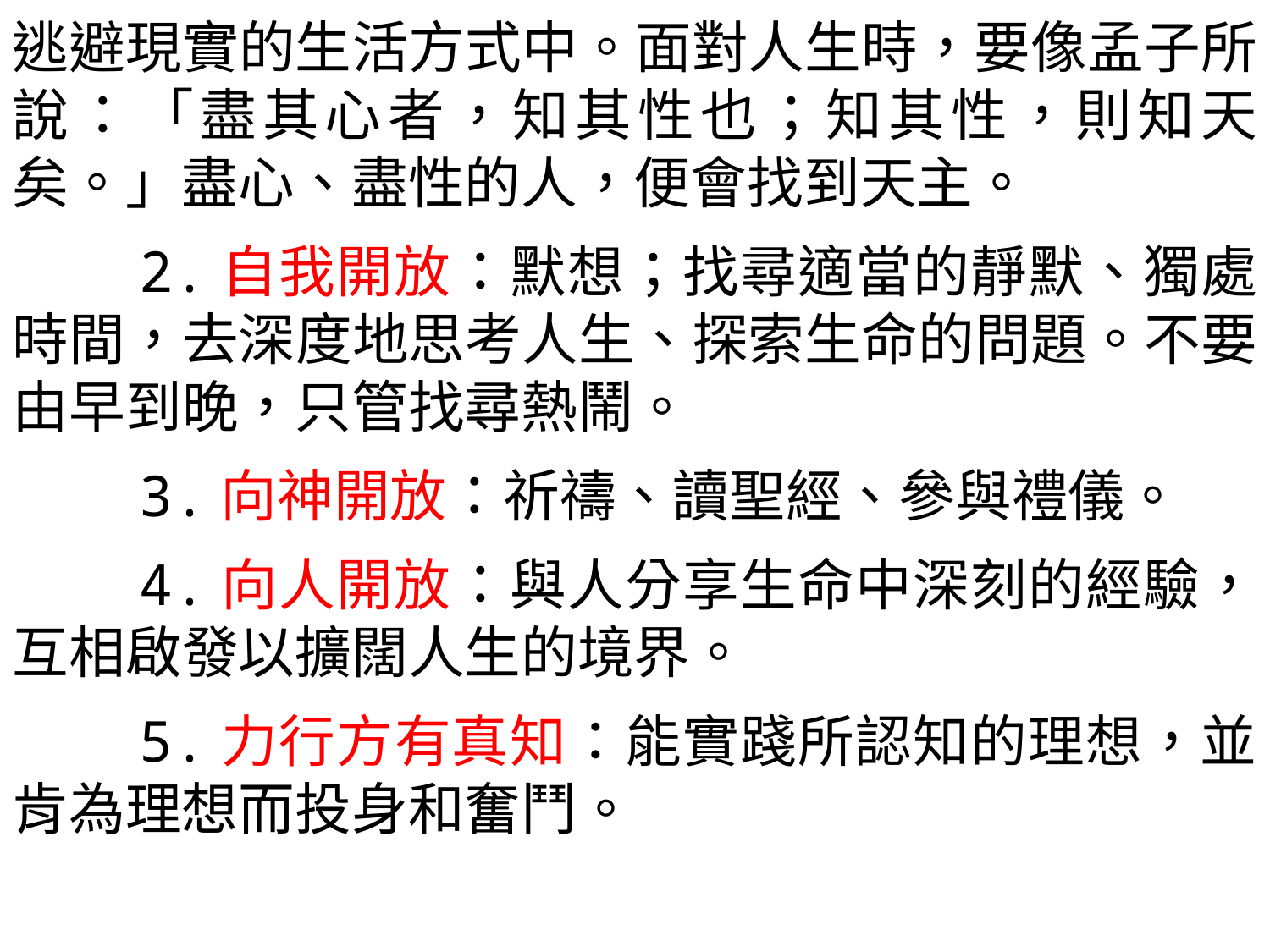

逃避現實的生活方式中。面對人生時，要像孟子所說：「盡其心者，知其性也；知其性，則知天矣。」盡心、盡性的人，便會找到天主。
	2.自我開放：默想；找尋適當的靜默、獨處時間，去深度地思考人生、探索生命的問題。不要由早到晚，只管找尋熱鬧。
	3.向神開放：祈禱、讀聖經、參與禮儀。
	4.向人開放：與人分享生命中深刻的經驗，互相啟發以擴闊人生的境界。
	5.力行方有真知：能實踐所認知的理想，並肯為理想而投身和奮鬥。